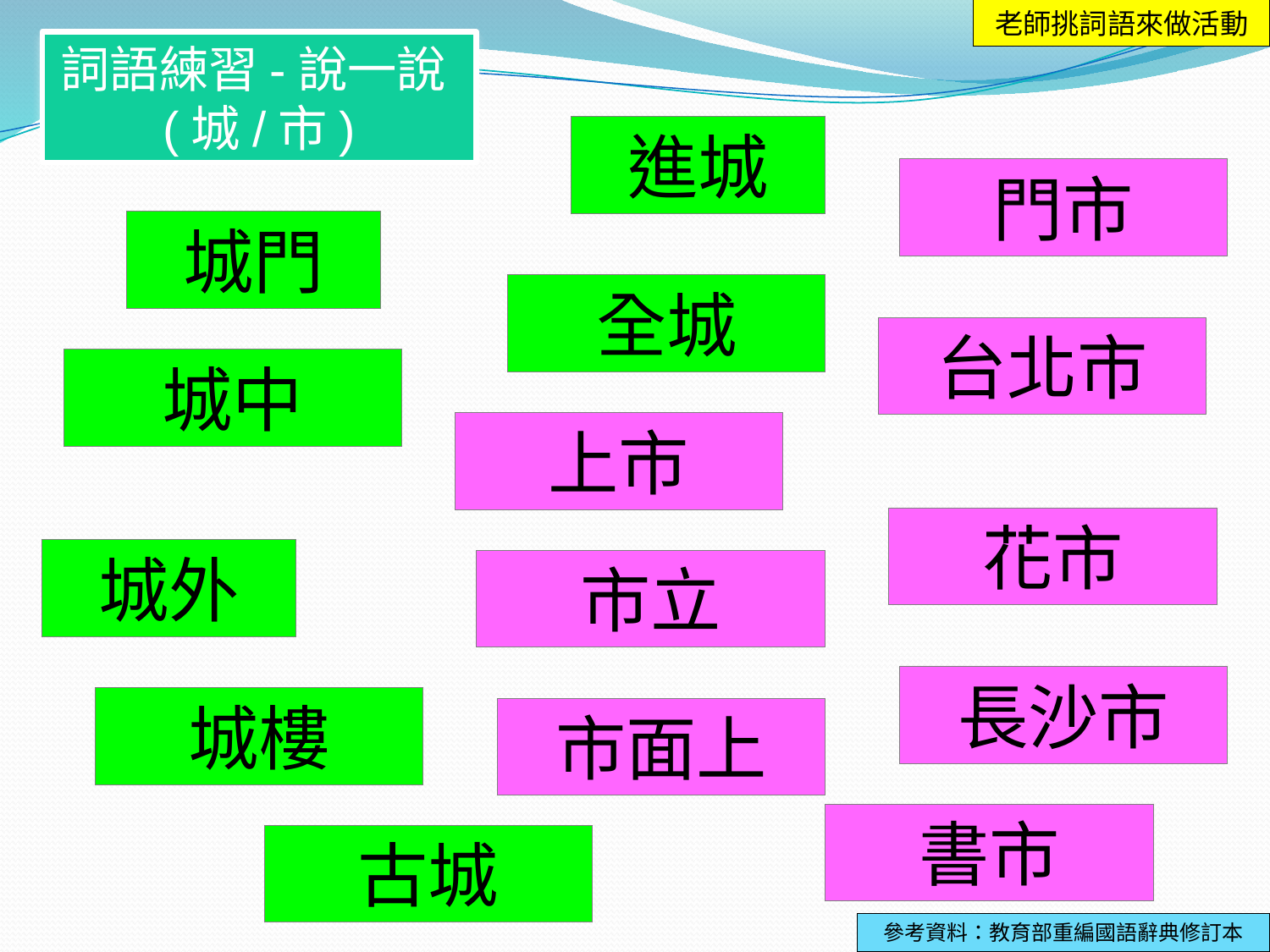

老師挑詞語來做活動
詞語練習-說一說(城/市)
進城
門市
城門
全城
台北市
城中
上市
花市
城外
市立
長沙市
城樓
市面上
書市
古城
參考資料：教育部重編國語辭典修訂本